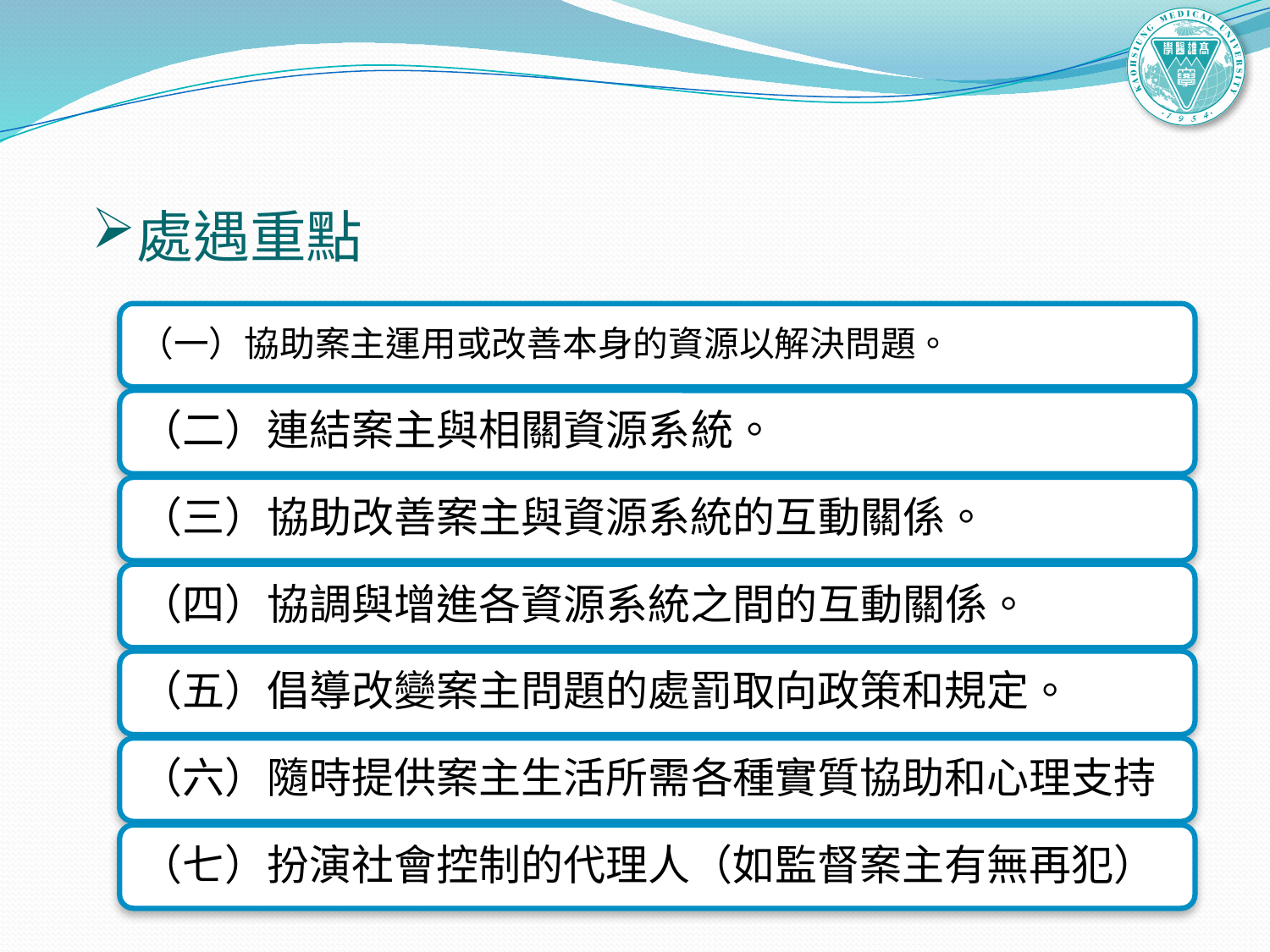

#
處遇重點
（一）協助案主運用或改善本身的資源以解決問題。
（二）連結案主與相關資源系統。
（三）協助改善案主與資源系統的互動關係。
（四）協調與增進各資源系統之間的互動關係。
（五）倡導改變案主問題的處罰取向政策和規定。
（六）隨時提供案主生活所需各種實質協助和心理支持
（七）扮演社會控制的代理人（如監督案主有無再犯）